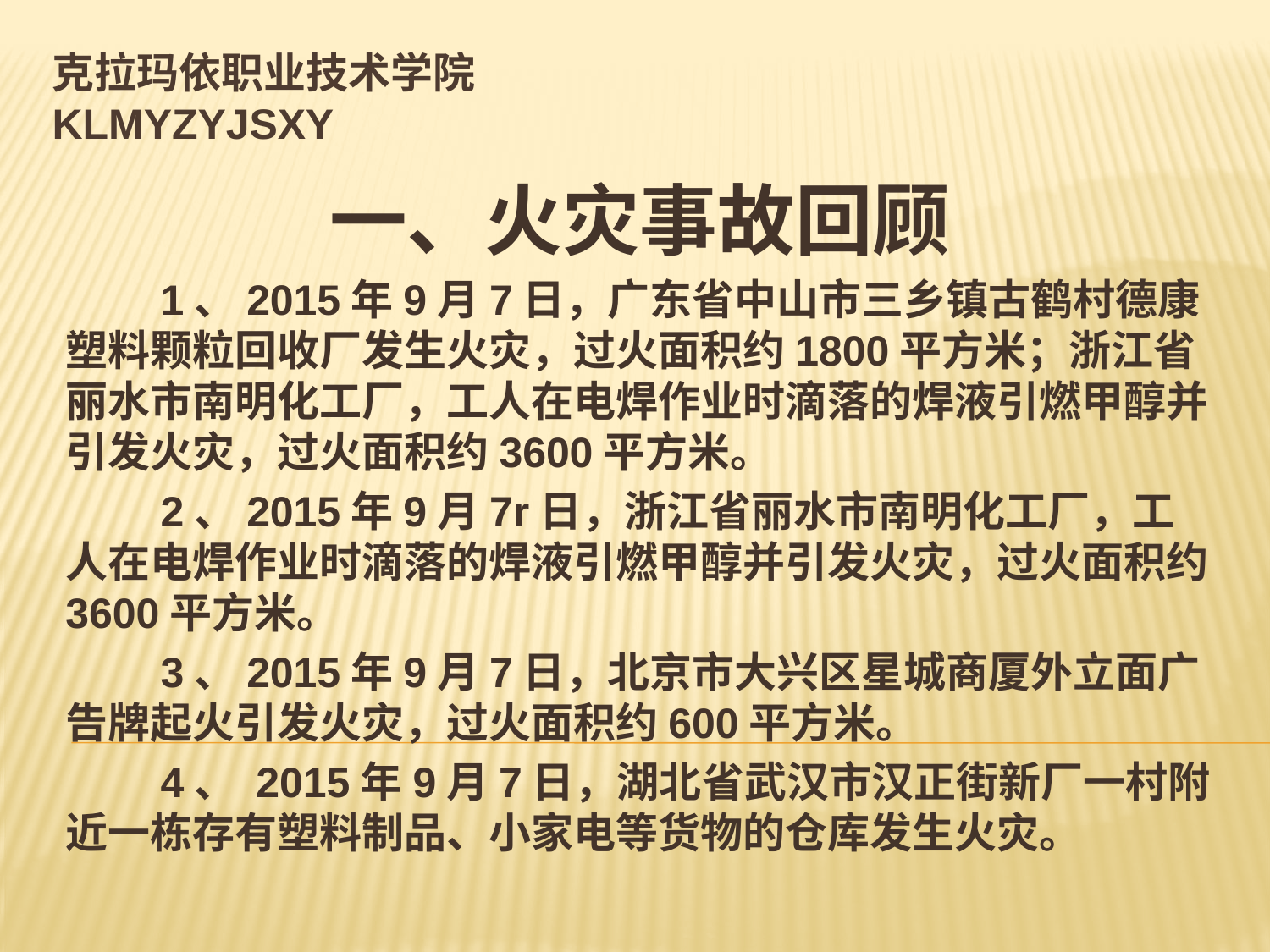

# 克拉玛依职业技术学院klmyzyjsxy
一、火灾事故回顾
        1、2015年9月7日，广东省中山市三乡镇古鹤村德康塑料颗粒回收厂发生火灾，过火面积约1800平方米；浙江省丽水市南明化工厂，工人在电焊作业时滴落的焊液引燃甲醇并引发火灾，过火面积约3600平方米。
        2、2015年9月7r日，浙江省丽水市南明化工厂，工人在电焊作业时滴落的焊液引燃甲醇并引发火灾，过火面积约3600平方米。
        3、2015年9月7日，北京市大兴区星城商厦外立面广告牌起火引发火灾，过火面积约600平方米。
        4、 2015年9月7日，湖北省武汉市汉正街新厂一村附近一栋存有塑料制品、小家电等货物的仓库发生火灾。